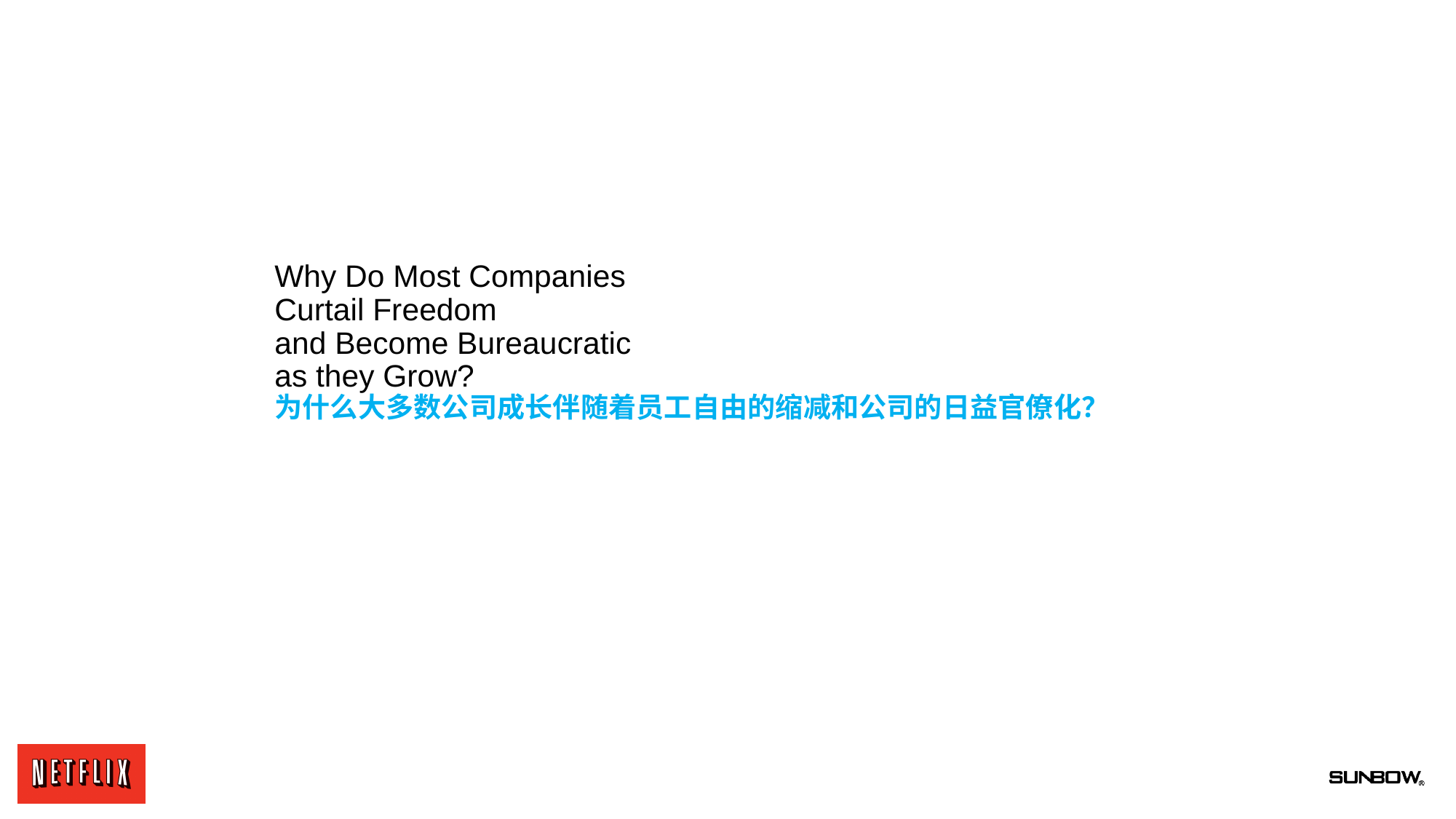

# Why Do Most Companies Curtail Freedom and Become Bureaucratic as they Grow? 为什么大多数公司成长伴随着员工自由的缩减和公司的日益官僚化？
113